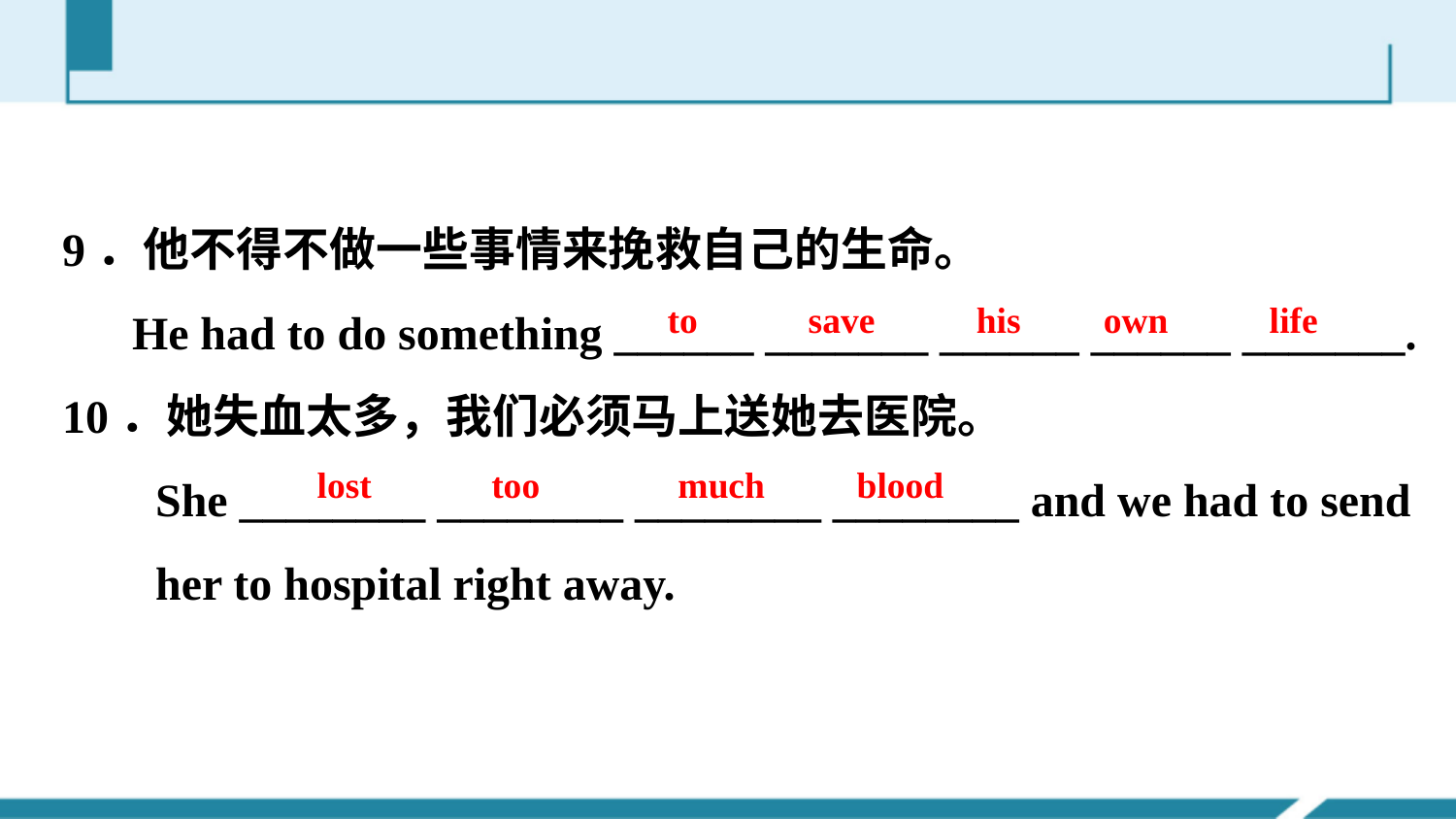

9．他不得不做一些事情来挽救自己的生命。
      He had to do something ______ _______ ______ ______ _______.
10．她失血太多，我们必须马上送她去医院。
        She ________ ________ ________ ________ and we had to send
        her to hospital right away.
to            save           his         own           life
lost             too               much          blood